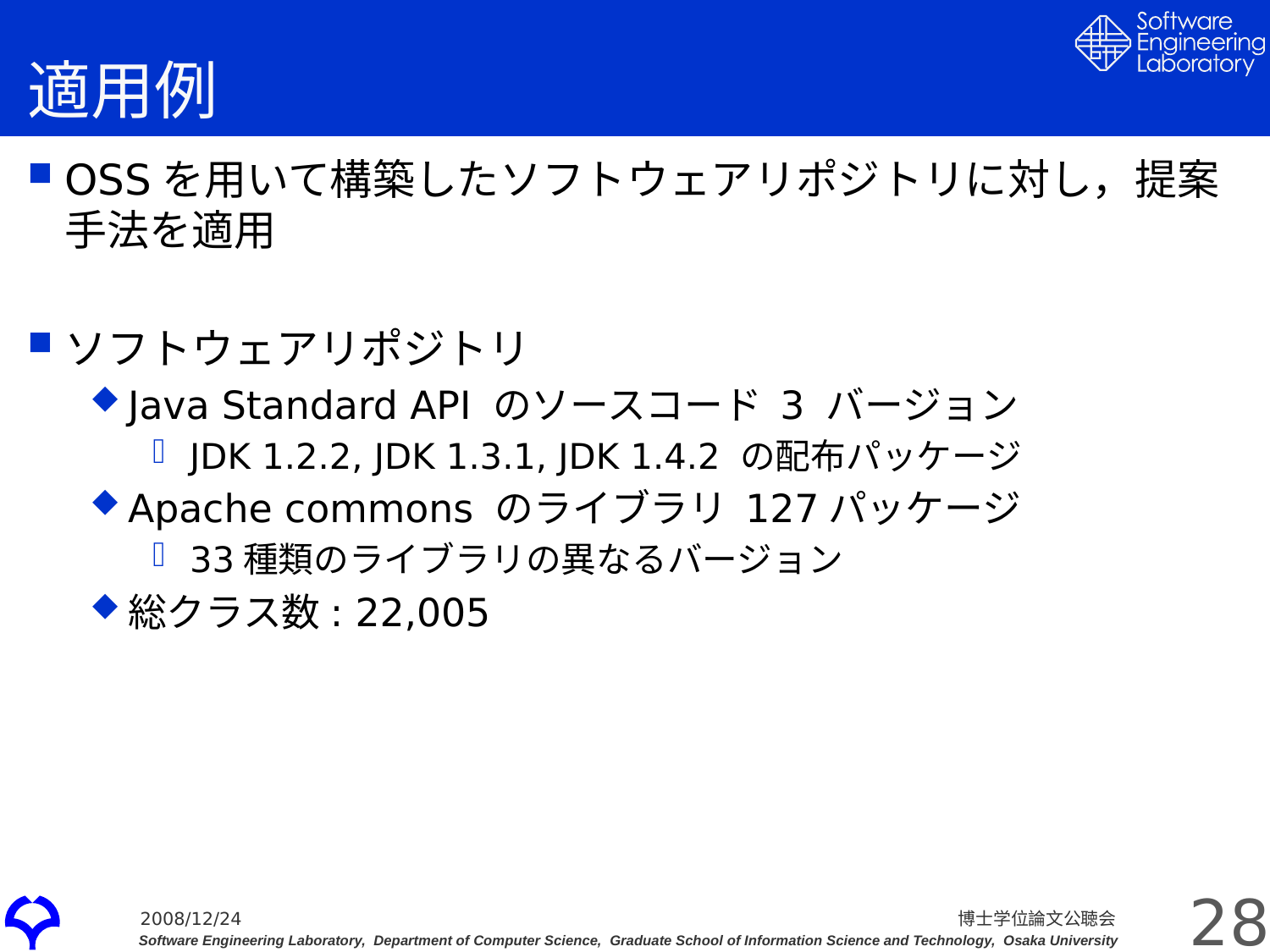

# 適用例
OSSを用いて構築したソフトウェアリポジトリに対し，提案手法を適用

ソフトウェアリポジトリ
Java Standard API のソースコード 3 バージョン
JDK 1.2.2, JDK 1.3.1, JDK 1.4.2 の配布パッケージ
Apache commons のライブラリ 127パッケージ
33種類のライブラリの異なるバージョン
総クラス数: 22,005

28
博士学位論文公聴会
2008/12/24